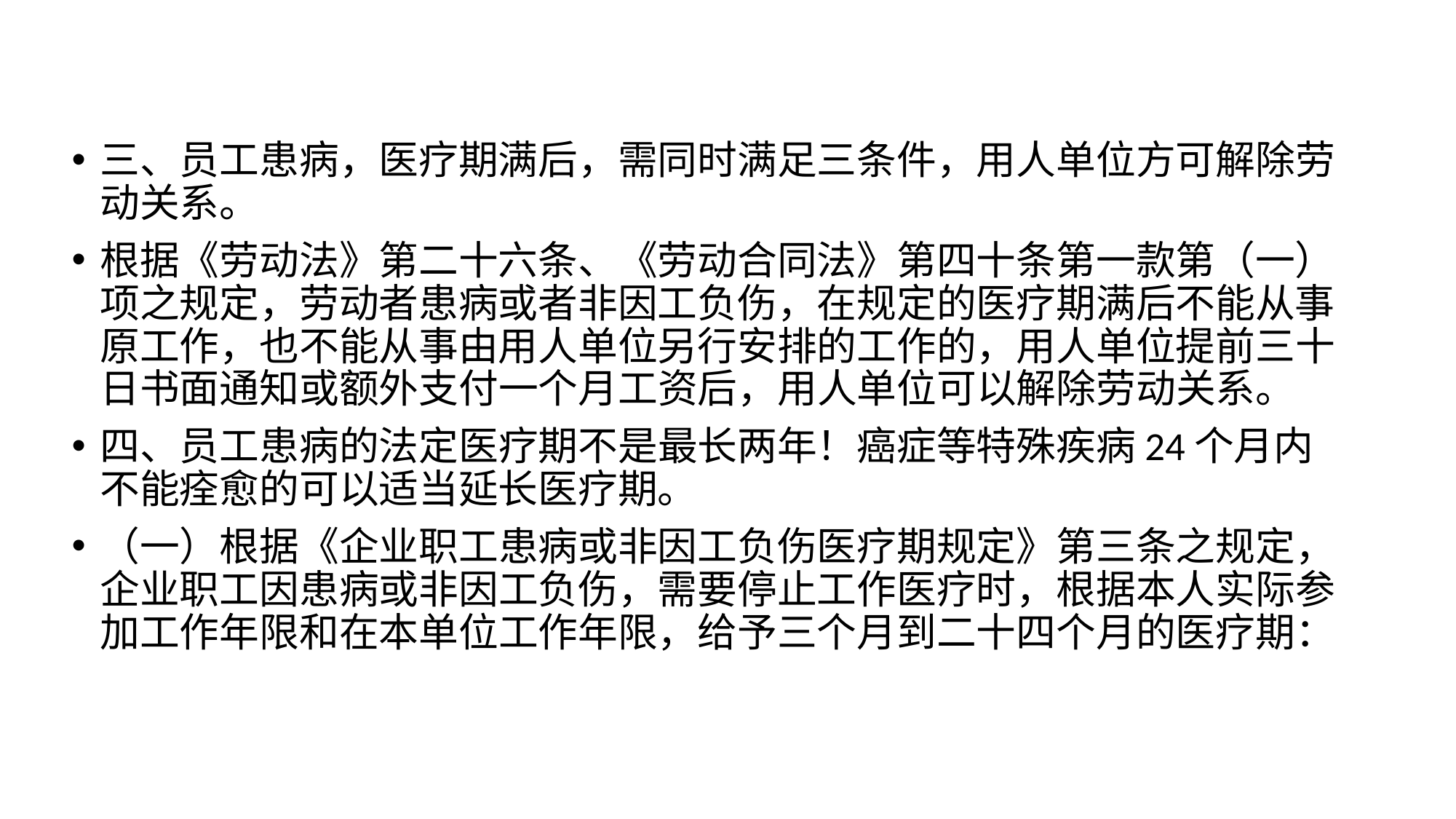

三、员工患病，医疗期满后，需同时满足三条件，用人单位方可解除劳动关系。
根据《劳动法》第二十六条、《劳动合同法》第四十条第一款第（一）项之规定，劳动者患病或者非因工负伤，在规定的医疗期满后不能从事原工作，也不能从事由用人单位另行安排的工作的，用人单位提前三十日书面通知或额外支付一个月工资后，用人单位可以解除劳动关系。
四、员工患病的法定医疗期不是最长两年！癌症等特殊疾病24个月内不能痊愈的可以适当延长医疗期。
（一）根据《企业职工患病或非因工负伤医疗期规定》第三条之规定，企业职工因患病或非因工负伤，需要停止工作医疗时，根据本人实际参加工作年限和在本单位工作年限，给予三个月到二十四个月的医疗期：